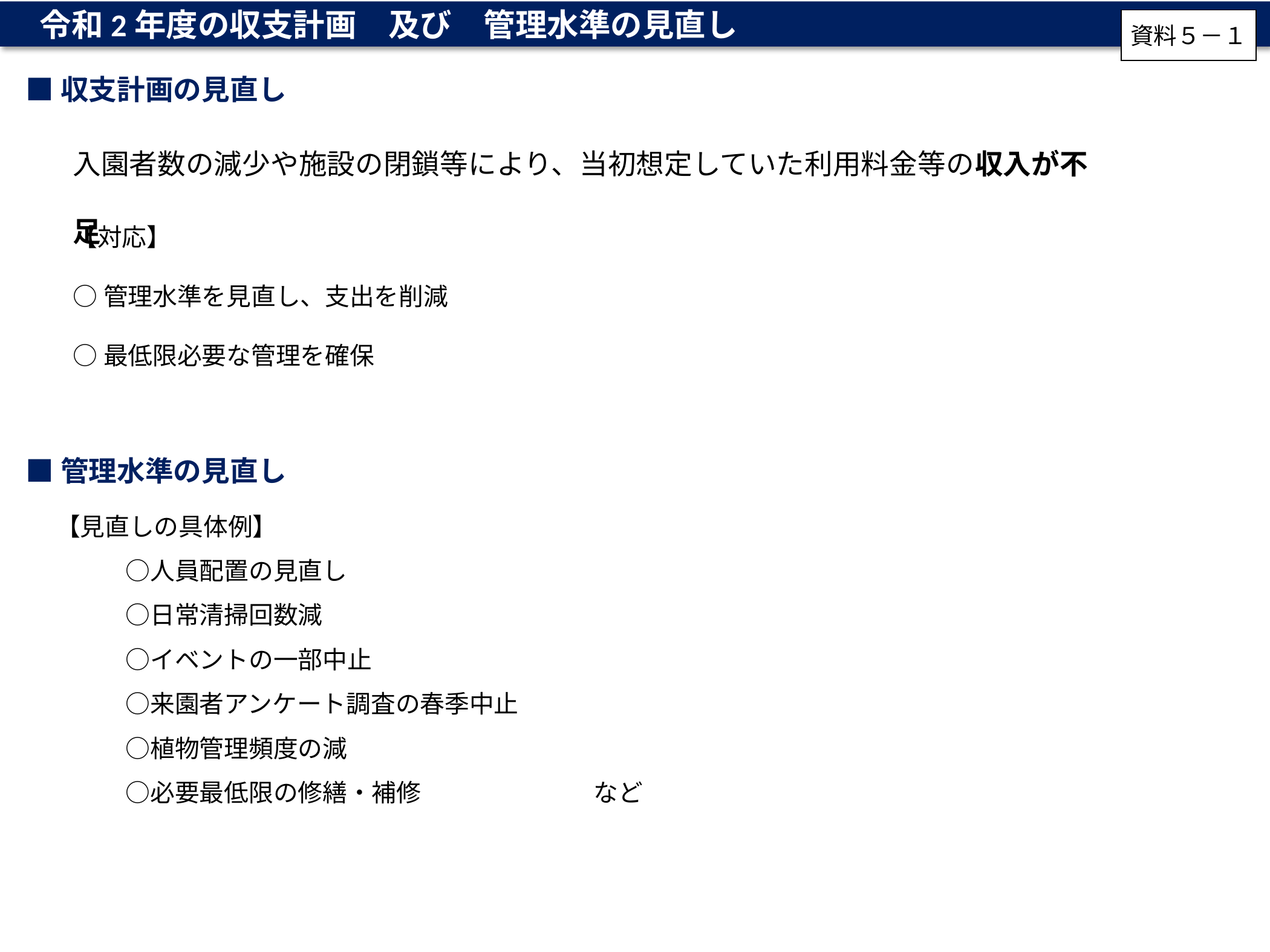

令和2年度の収支計画　及び　管理水準の見直し
資料５－１
■収支計画の見直し
入園者数の減少や施設の閉鎖等により、当初想定していた利用料金等の収入が不足
【対応】
○管理水準を見直し、支出を削減
○最低限必要な管理を確保
■管理水準の見直し
【見直しの具体例】
　○人員配置の見直し
　○日常清掃回数減
　○イベントの一部中止
　○来園者アンケート調査の春季中止
　○植物管理頻度の減
　○必要最低限の修繕・補修　　　　　　　など